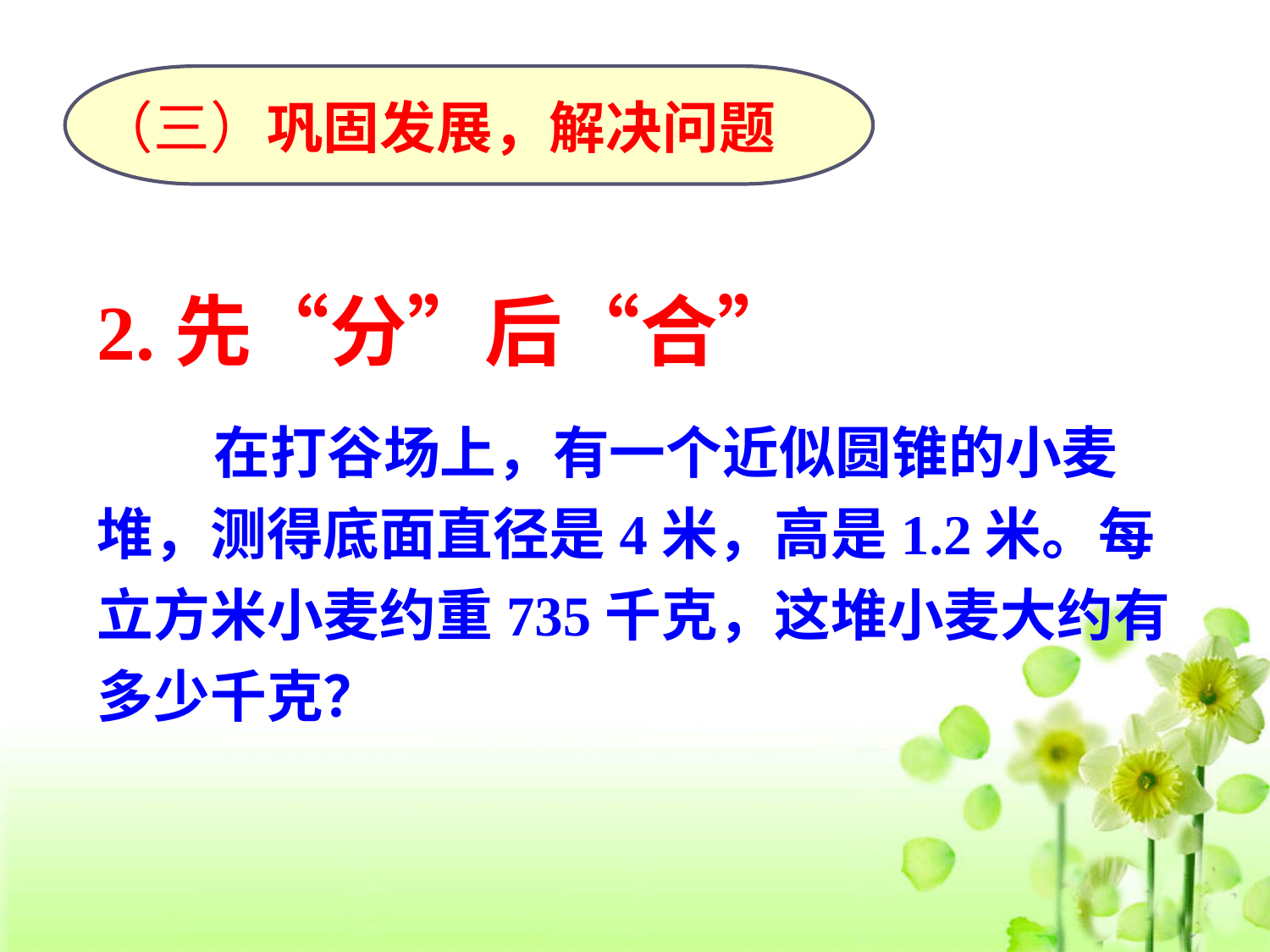

（三）巩固发展，解决问题
2.先“分”后“合”
        在打谷场上，有一个近似圆锥的小麦堆，测得底面直径是4米，高是1.2米。每立方米小麦约重735千克，这堆小麦大约有多少千克？